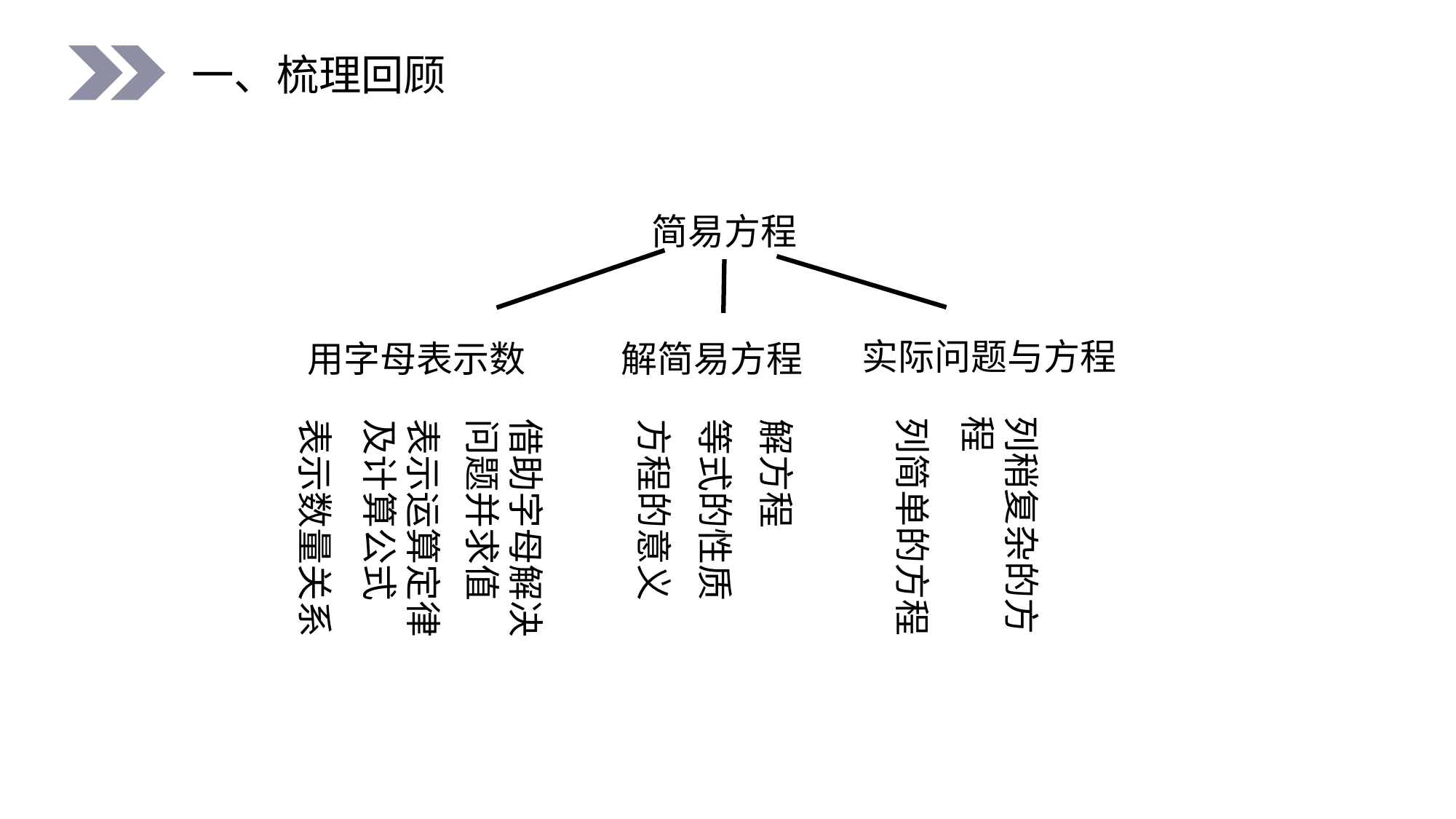

一、梳理回顾
简易方程

实际问题与方程
用字母表示数
解简易方程

列稍复杂的方程
列简单的方程
表示运算定律及计算公式
借助字母解决问题并求值
方程的意义
等式的性质
解方程
表示数量关系